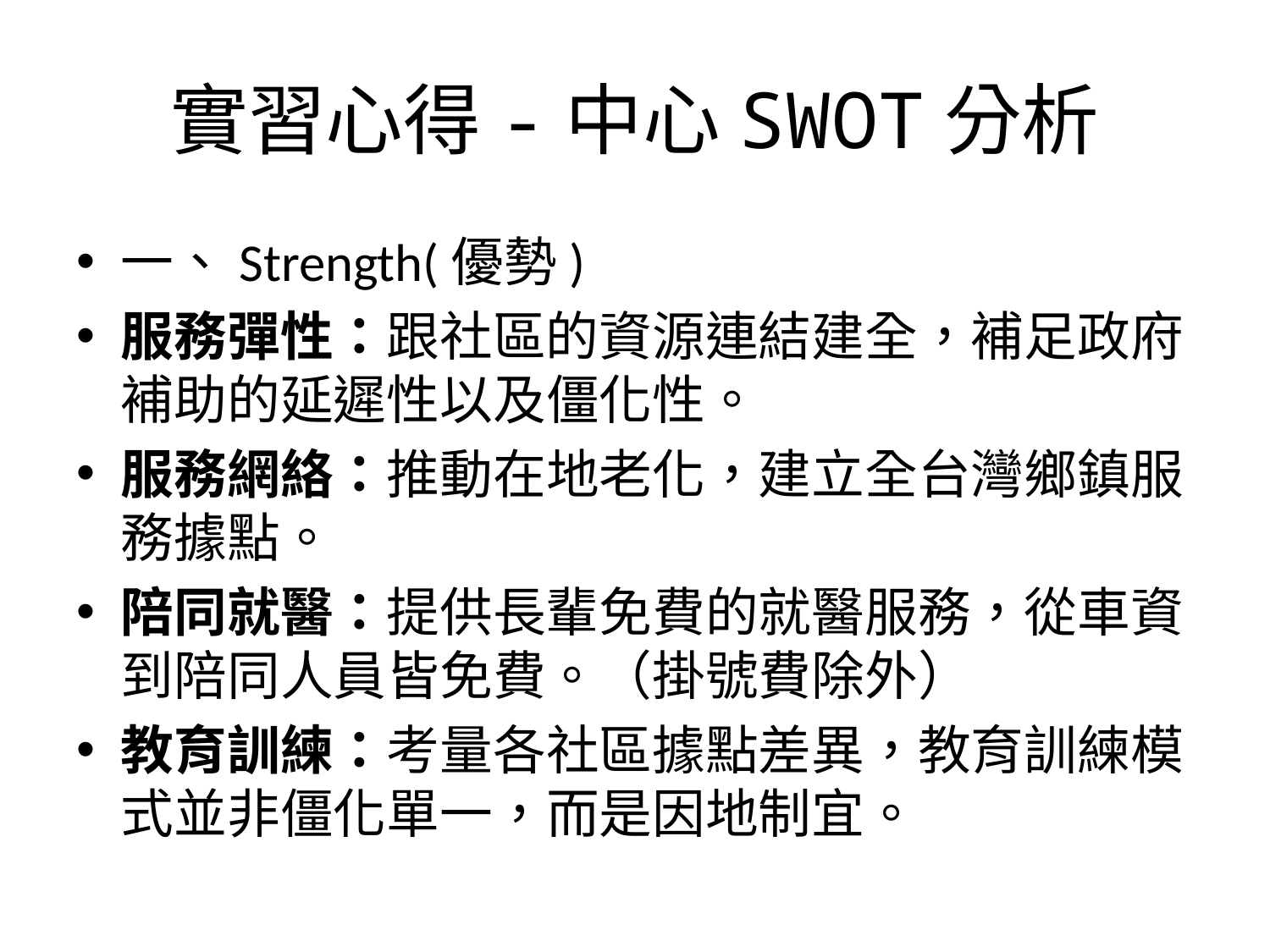

# 實習心得-中心SWOT分析
一、Strength(優勢)
服務彈性：跟社區的資源連結建全，補足政府補助的延遲性以及僵化性。
服務網絡：推動在地老化，建立全台灣鄉鎮服務據點。
陪同就醫：提供長輩免費的就醫服務，從車資到陪同人員皆免費。（掛號費除外）
教育訓練：考量各社區據點差異，教育訓練模式並非僵化單一，而是因地制宜。